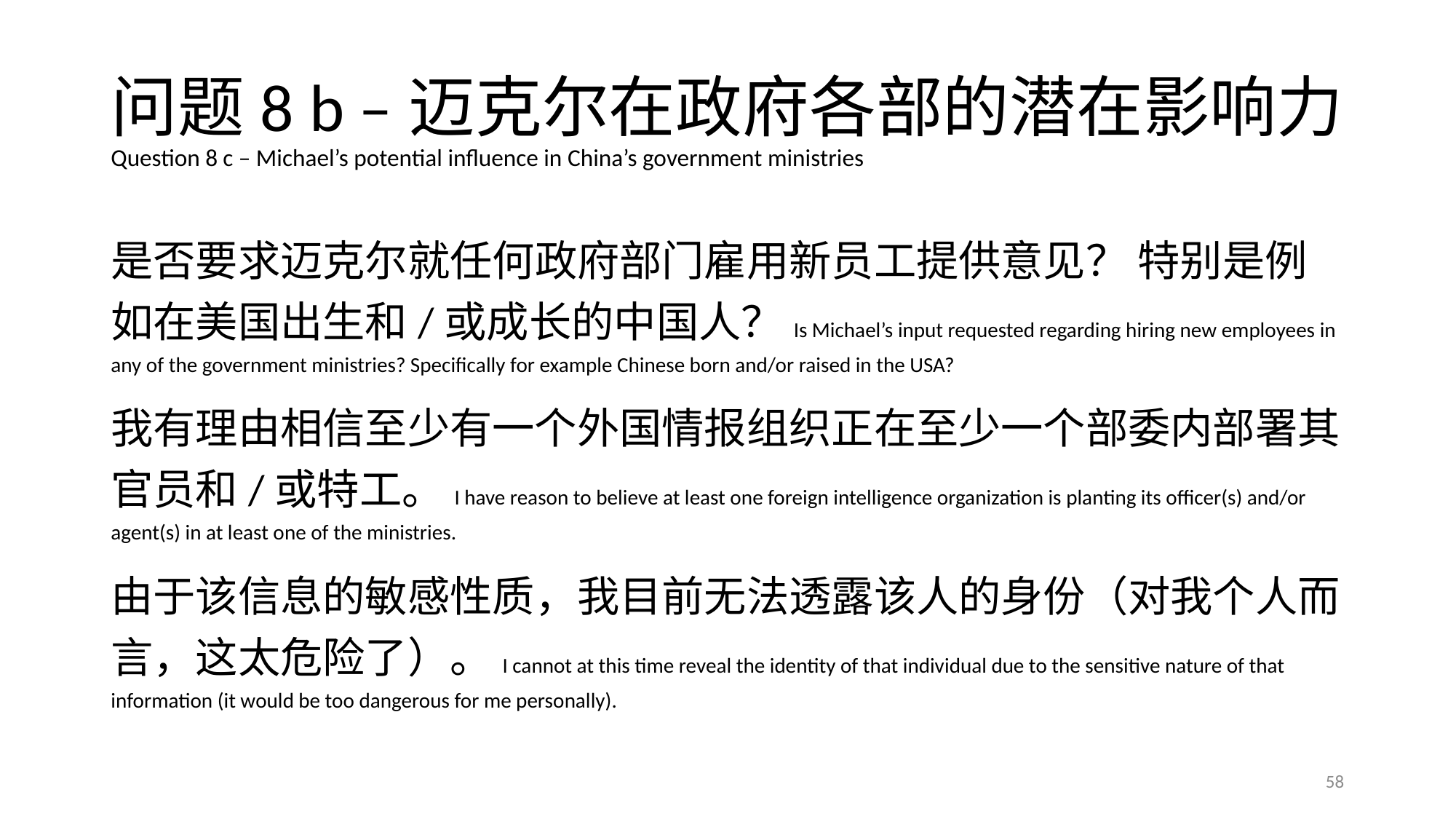

# 问题8 b –迈克尔在政府各部的潜在影响力Question 8 c – Michael’s potential influence in China’s government ministries
是否要求迈克尔就任何政府部门雇用新员工提供意见？ 特别是例如在美国出生和/或成长的中国人？Is Michael’s input requested regarding hiring new employees in any of the government ministries? Specifically for example Chinese born and/or raised in the USA?
我有理由相信至少有一个外国情报组织正在至少一个部委内部署其官员和/或特工。I have reason to believe at least one foreign intelligence organization is planting its officer(s) and/or agent(s) in at least one of the ministries.
由于该信息的敏感性质，我目前无法透露该人的身份（对我个人而言，这太危险了）。I cannot at this time reveal the identity of that individual due to the sensitive nature of that information (it would be too dangerous for me personally).

58